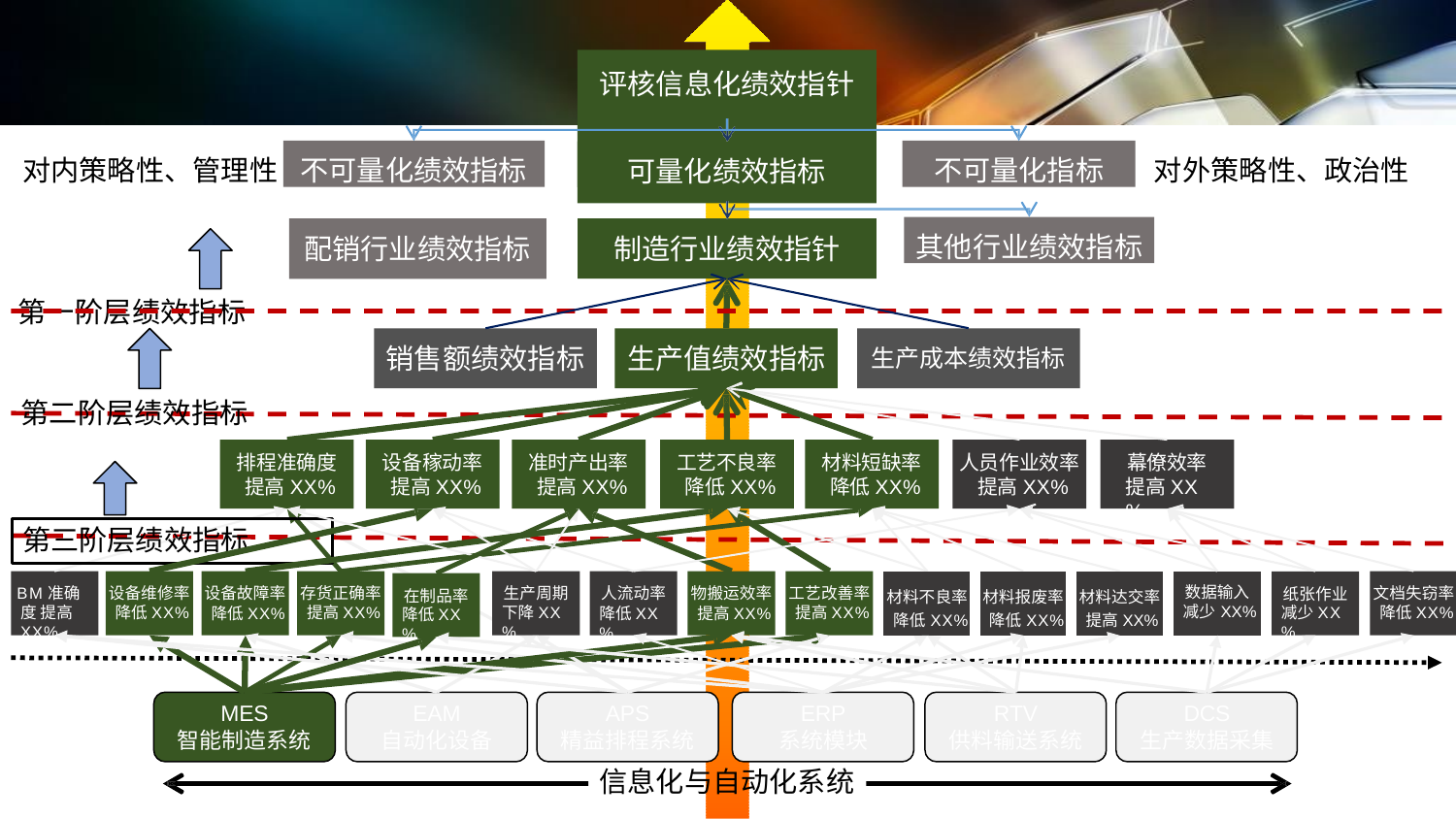

# 评核信息化绩效指针

不可量化绩效指标
不可量化指标
可量化绩效指标
对内策略性、管理性
对外策略性、政治性

其他行业绩效指标

制造行业绩效指针

配销行业绩效指标

第一阶层绩效指标

销售额绩效指标
生产值绩效指标
生产成本绩效指标

第二阶层绩效指标

排程准确度 提高XX%
设备稼动率 提高XX%
准时产出率 提高XX%
工艺不良率 降低XX%
材料短缺率 降低XX%
人员作业效率 提高XX%
幕僚效率 提高XX%

第三阶层绩效指标

| 材料不良率 降低XX% | 材料报废率 降低XX% | 材料达交率 提高XX% | 数据输入 减少XX% |
| --- | --- | --- | --- |

文档失窃率 降低XX%
BM准确度 提高XX%
设备维修率 降低XX%
设备故障率
降低XX%
存货正确率 提高XX%
生产周期 下降XX%
人流动率
降低XX%
物搬运效率
提高XX%
工艺改善率 提高XX%
纸张作业
减少XX%
在制品率
降低XX%

MES
智能制造系统
EAM
自动化设备
APS
精益排程系统
ERP
系统模块
RTV
供料输送系统
DCS
生产数据采集
信息化与自动化系统